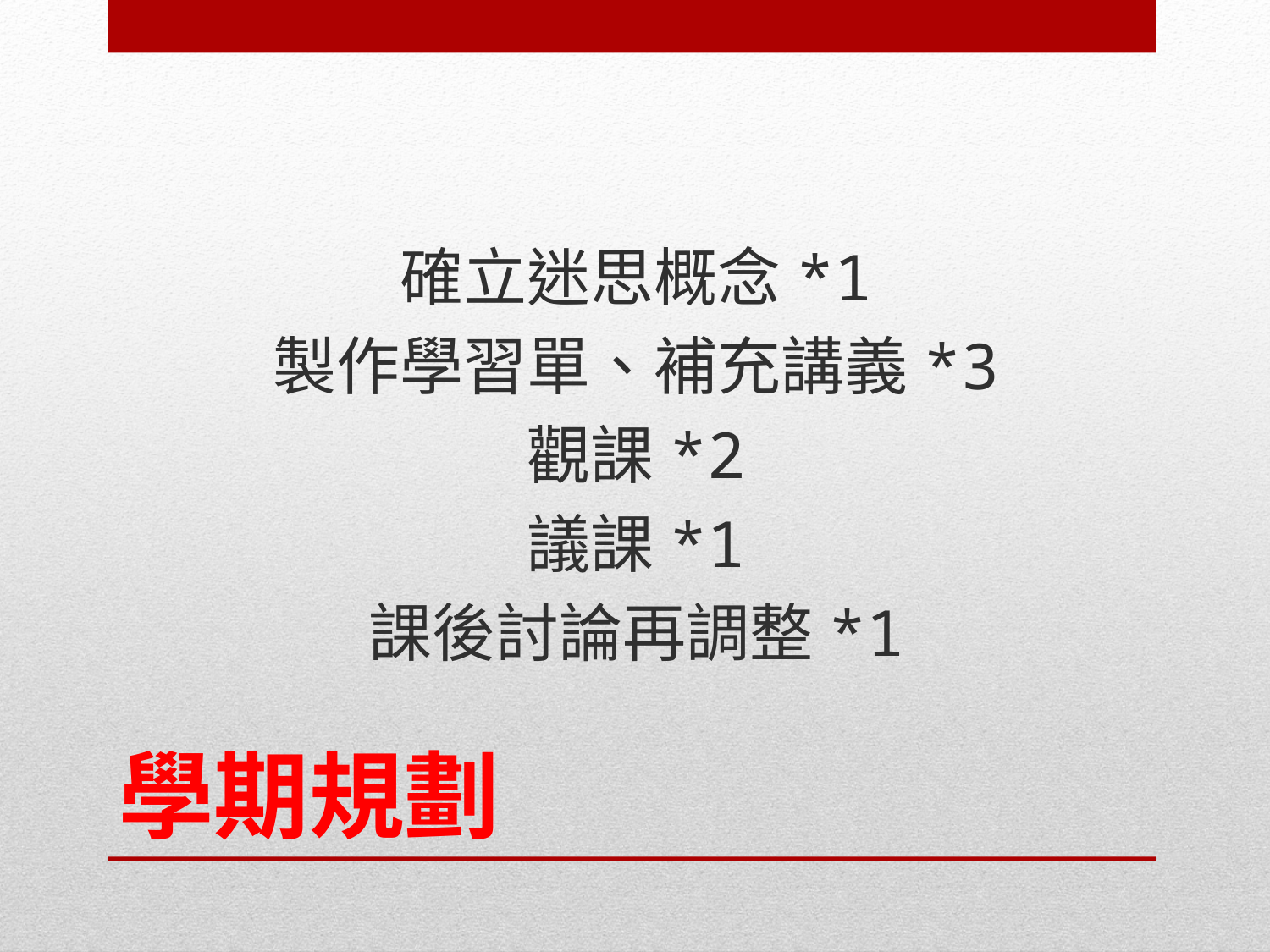

確立迷思概念*1
製作學習單、補充講義*3
觀課*2
議課*1
課後討論再調整*1
# 學期規劃